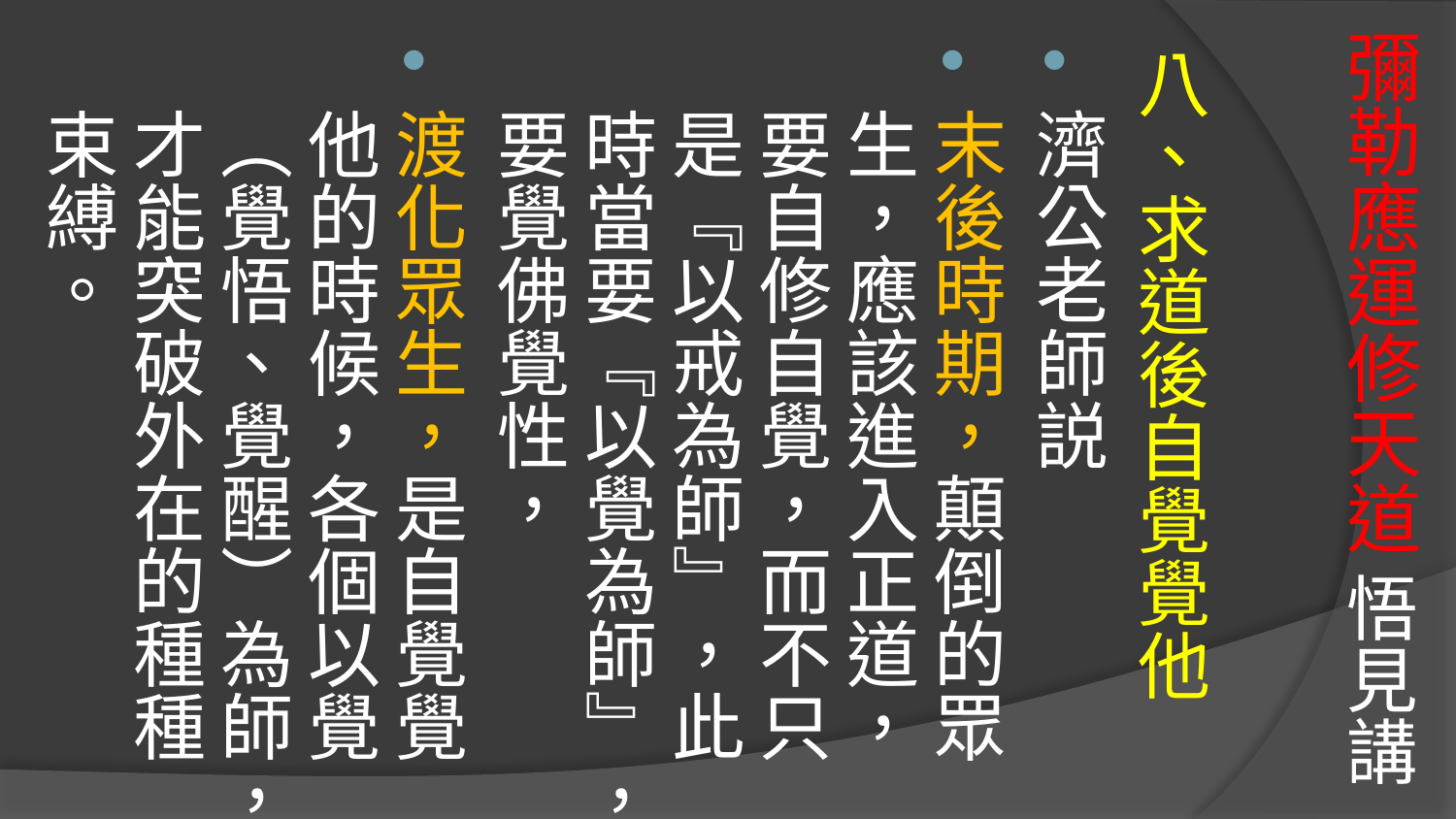

# 彌勒應運修天道 悟見講
八、求道後自覺覺他
濟公老師説
末後時期，顛倒的眾生，應該進入正道，要自修自覺，而不只是『以戒為師』，此時當要『以覺為師』，要覺佛覺性，
渡化眾生，是自覺覺他的時候，各個以覺（覺悟、覺醒）為師，才能突破外在的種種束縛。